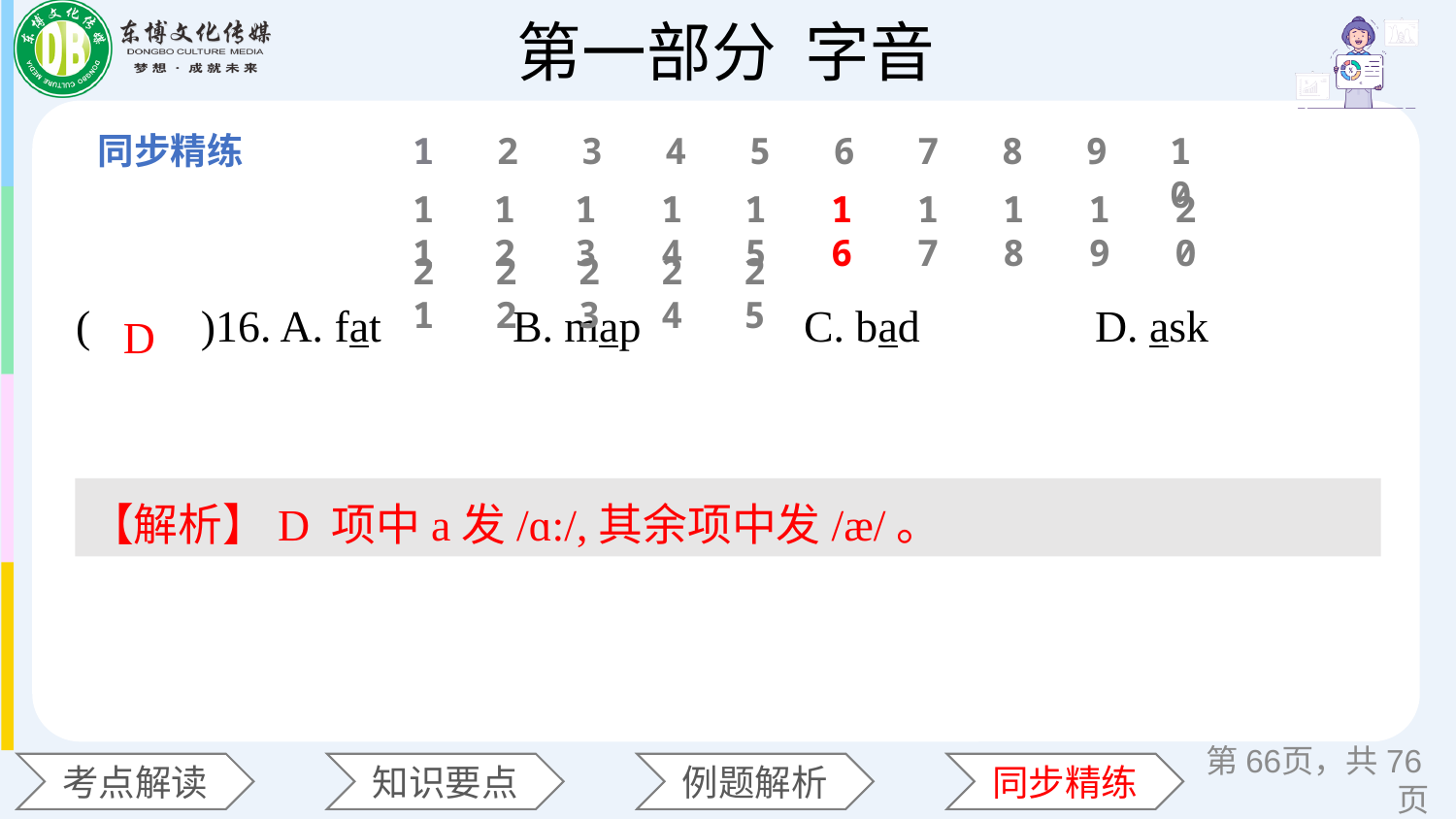

1
2
3
4
5
6
7
8
9
10
11
12
13
14
15
16
17
18
19
20

(　　)16. A. fat    	B. map    	C. bad    	D. ask
21
22
23
24
25
D
【解析】D 项中a发/ɑ:/,其余项中发/æ/。
第66页，共76页